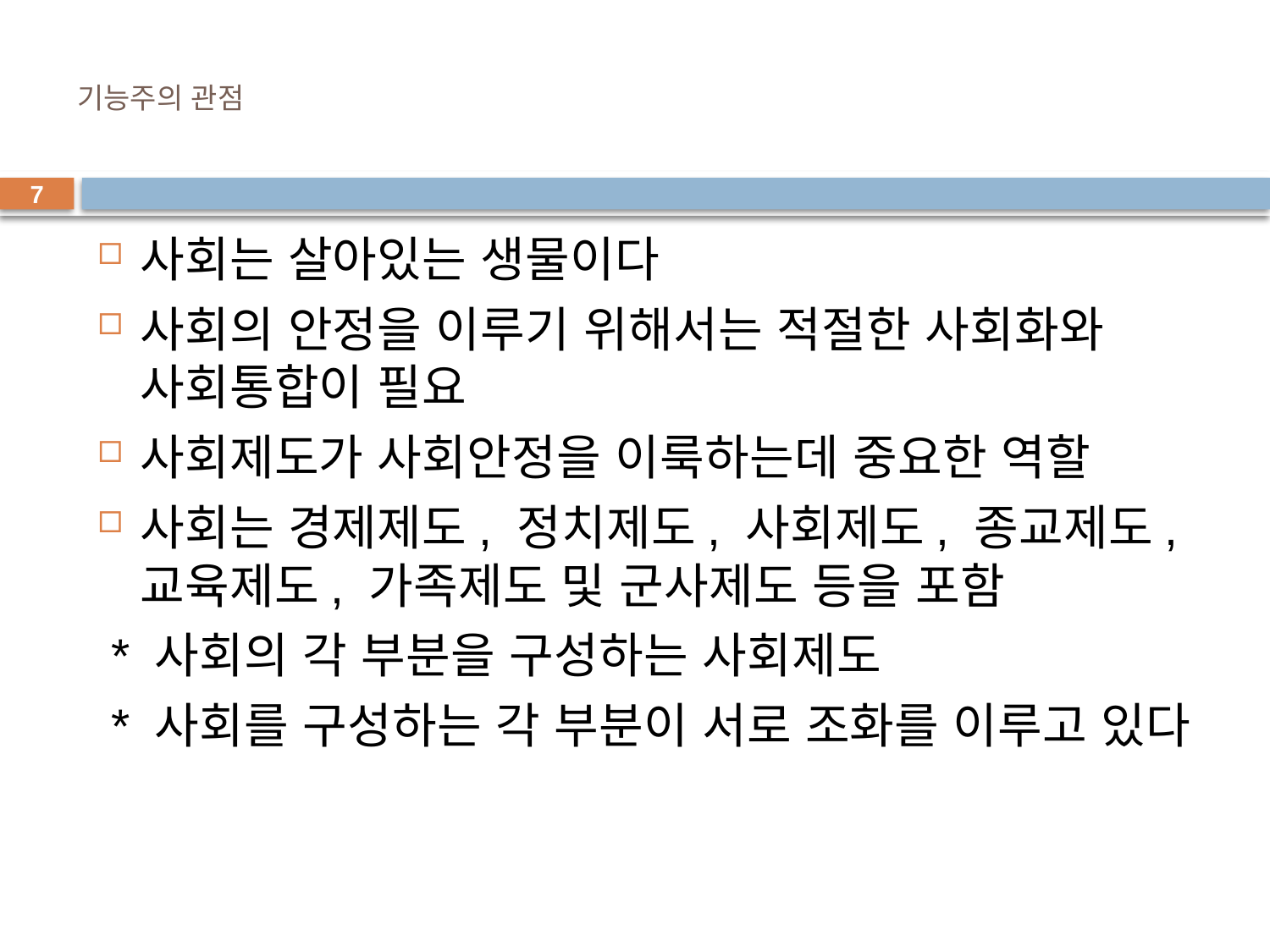

# 기능주의 관점
7
사회는 살아있는 생물이다
사회의 안정을 이루기 위해서는 적절한 사회화와 사회통합이 필요
사회제도가 사회안정을 이룩하는데 중요한 역할
사회는 경제제도, 정치제도, 사회제도, 종교제도, 교육제도, 가족제도 및 군사제도 등을 포함
 * 사회의 각 부분을 구성하는 사회제도
 * 사회를 구성하는 각 부분이 서로 조화를 이루고 있다